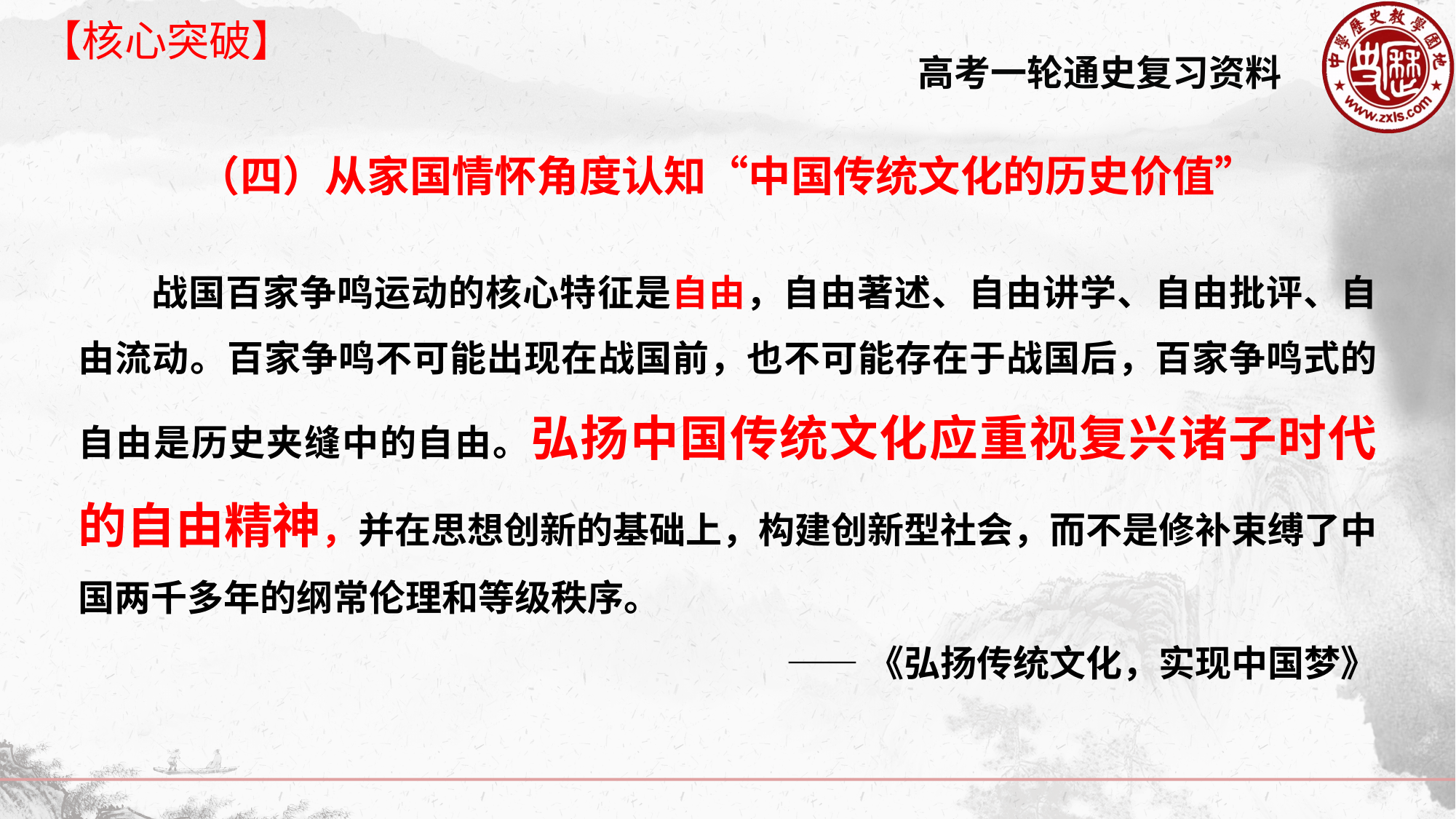

【核心突破】
（四）从家国情怀角度认知“中国传统文化的历史价值”
战国百家争鸣运动的核心特征是自由，自由著述、自由讲学、自由批评、自由流动。百家争鸣不可能出现在战国前，也不可能存在于战国后，百家争鸣式的自由是历史夹缝中的自由。弘扬中国传统文化应重视复兴诸子时代的自由精神，并在思想创新的基础上，构建创新型社会，而不是修补束缚了中国两千多年的纲常伦理和等级秩序。
——《弘扬传统文化，实现中国梦》